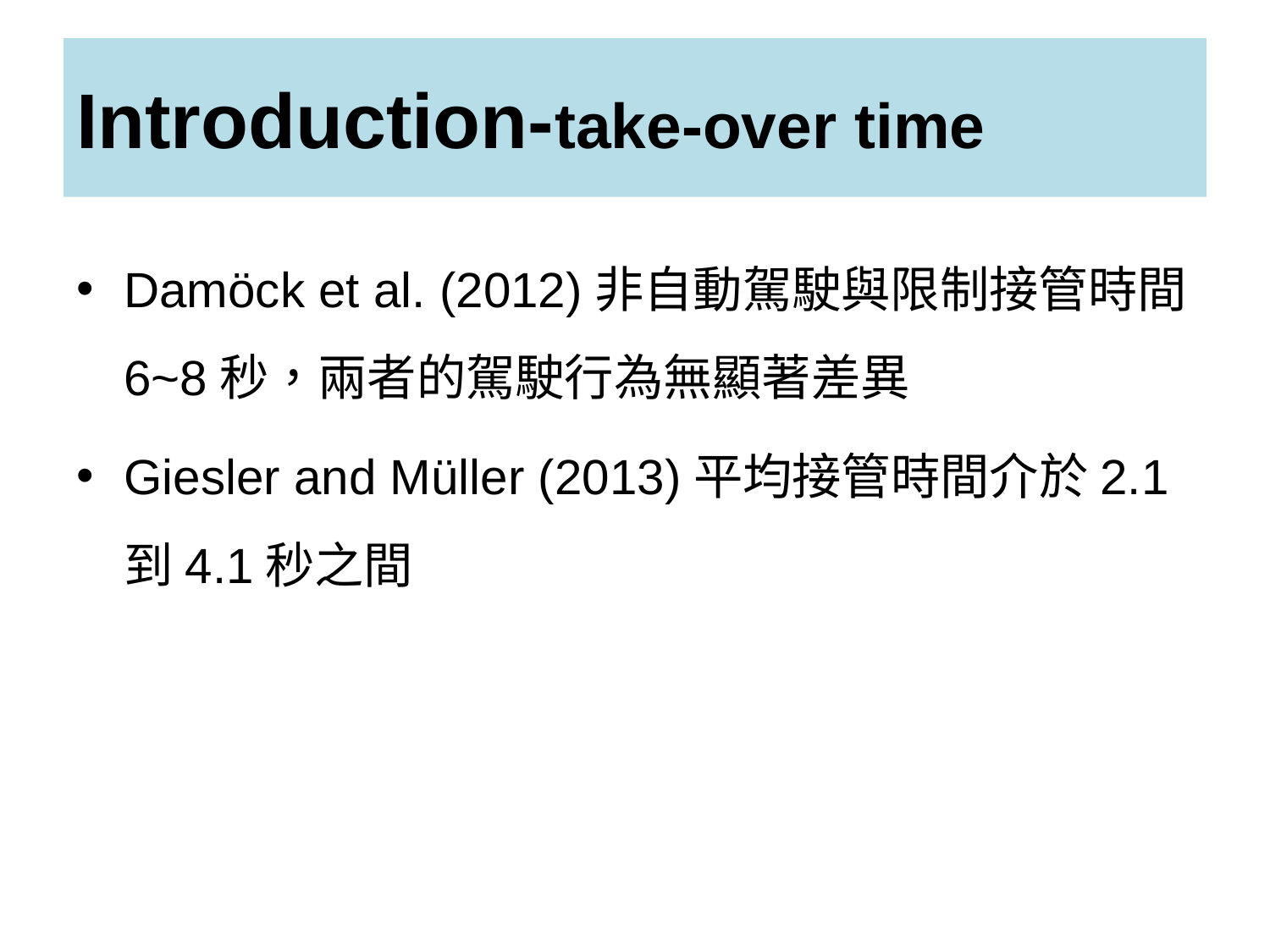

# Introduction-take-over time
Damöck et al. (2012)非自動駕駛與限制接管時間6~8秒，兩者的駕駛行為無顯著差異
Giesler and Müller (2013)平均接管時間介於2.1到4.1秒之間